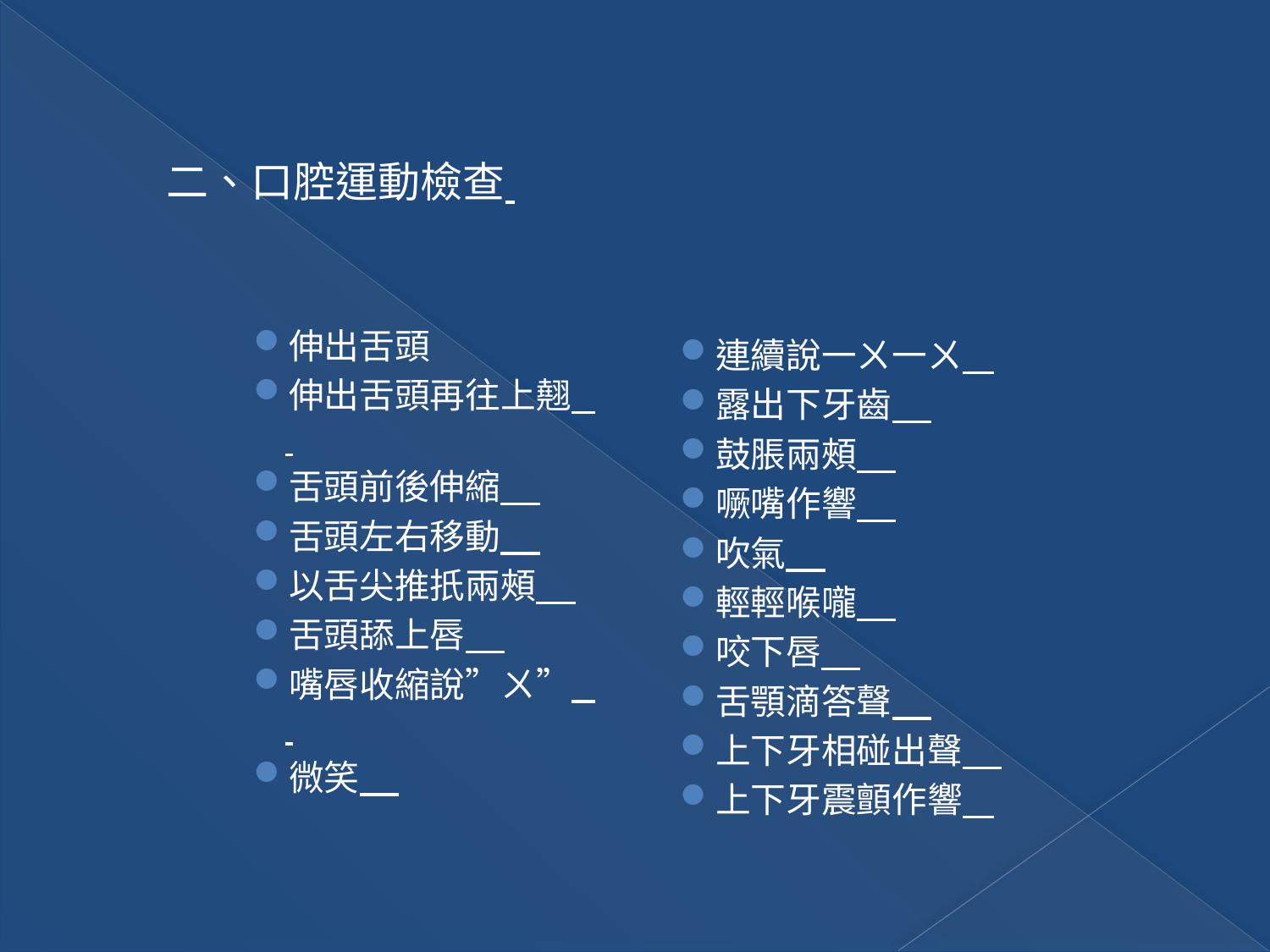

二、口腔運動檢查
伸出舌頭
伸出舌頭再往上翹
舌頭前後伸縮
舌頭左右移動
以舌尖推扺兩頰
舌頭舔上唇
嘴唇收縮說”ㄨ”
微笑
連續說一ㄨ一ㄨ
露出下牙齒
鼓脹兩頰
噘嘴作響
吹氣
輕輕喉嚨
咬下唇
舌顎滴答聲
上下牙相碰出聲
上下牙震顫作響